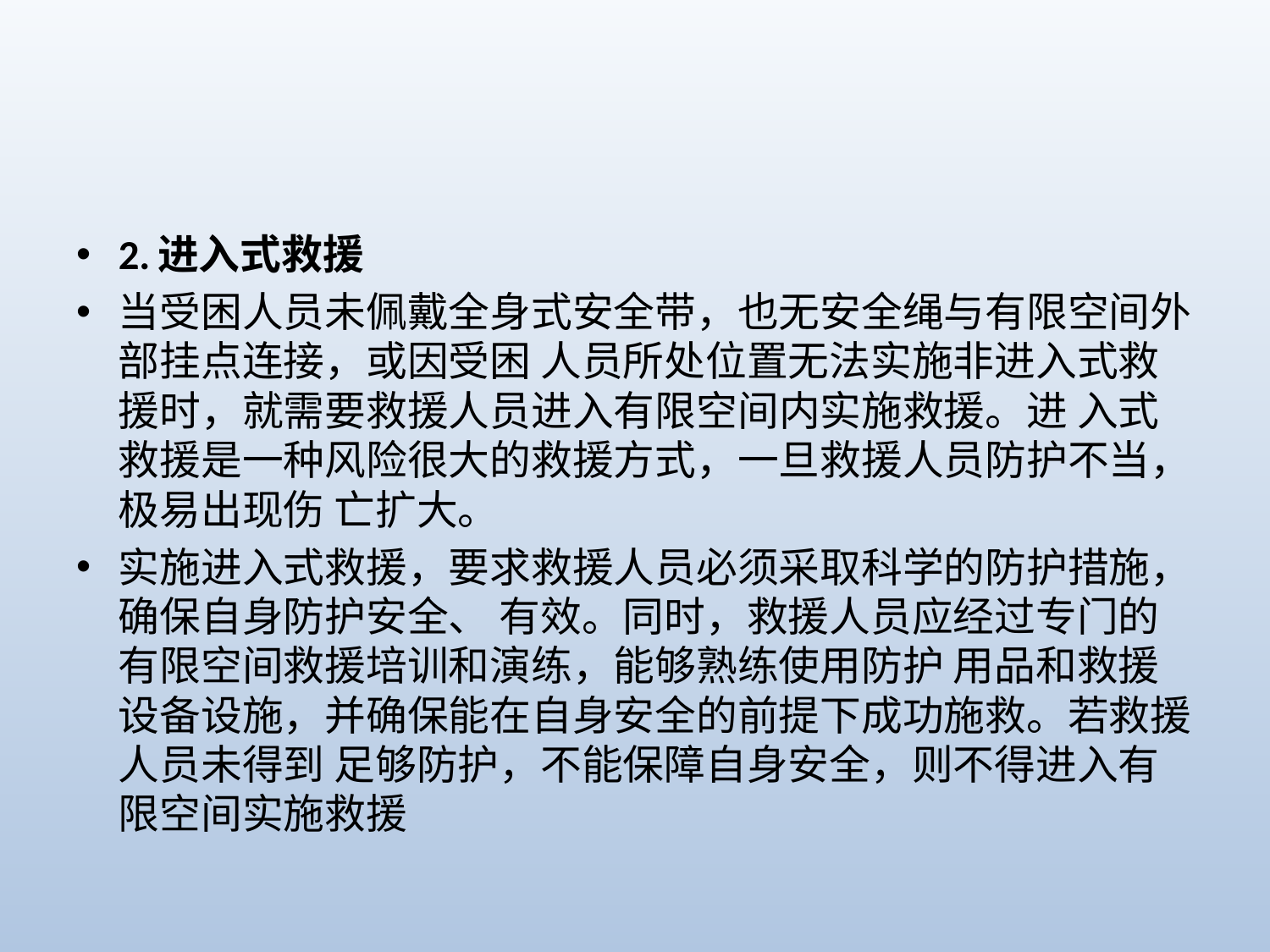

#
2.进入式救援
当受困人员未佩戴全身式安全带，也无安全绳与有限空间外部挂点连接，或因受困 人员所处位置无法实施非进入式救援时，就需要救援人员进入有限空间内实施救援。进 入式救援是一种风险很大的救援方式，一旦救援人员防护不当，极易出现伤 亡扩大。
实施进入式救援，要求救援人员必须采取科学的防护措施，确保自身防护安全、 有效。同时，救援人员应经过专门的有限空间救援培训和演练，能够熟练使用防护 用品和救援设备设施，并确保能在自身安全的前提下成功施救。若救援人员未得到 足够防护，不能保障自身安全，则不得进入有限空间实施救援